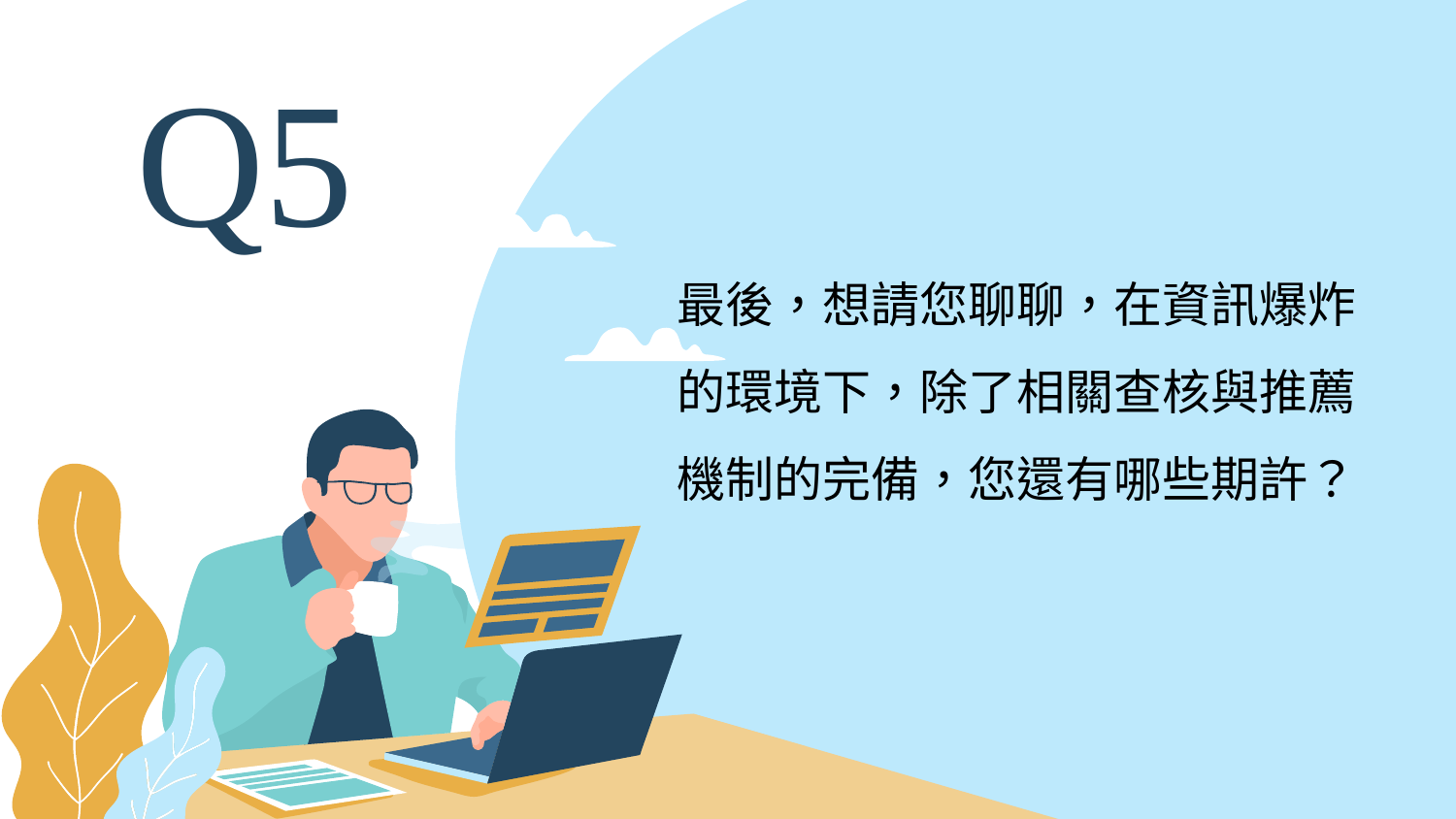

# Q5

最後，想請您聊聊，在資訊爆炸的環境下，除了相關查核與推薦機制的完備，您還有哪些期許？